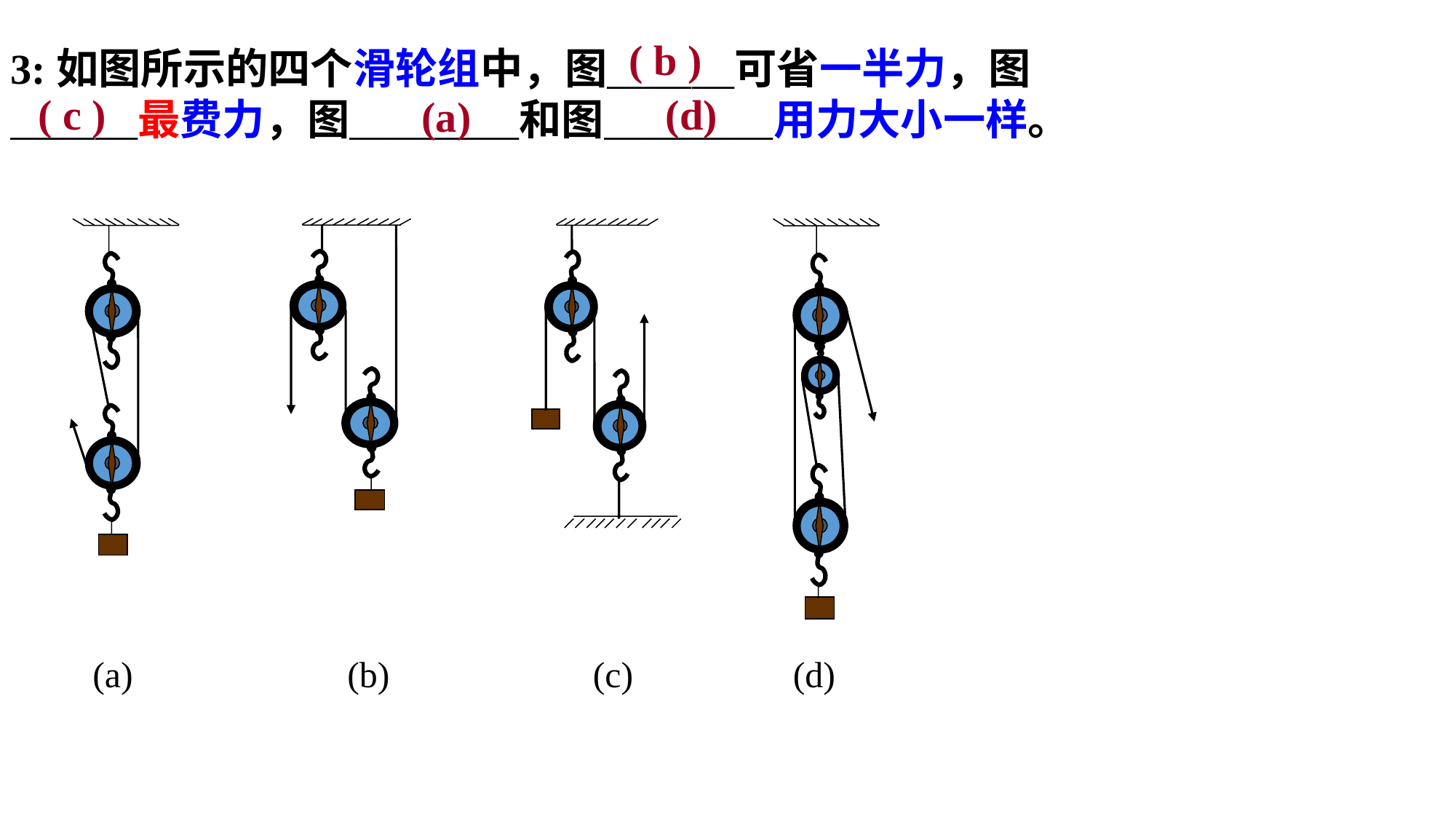

( b )
3:如图所示的四个滑轮组中，图＿＿＿可省一半力，图＿＿＿最费力，图＿＿＿＿和图＿＿＿＿用力大小一样。
( c )
(d)
(a)

(a)

(b)

(c)

(d)